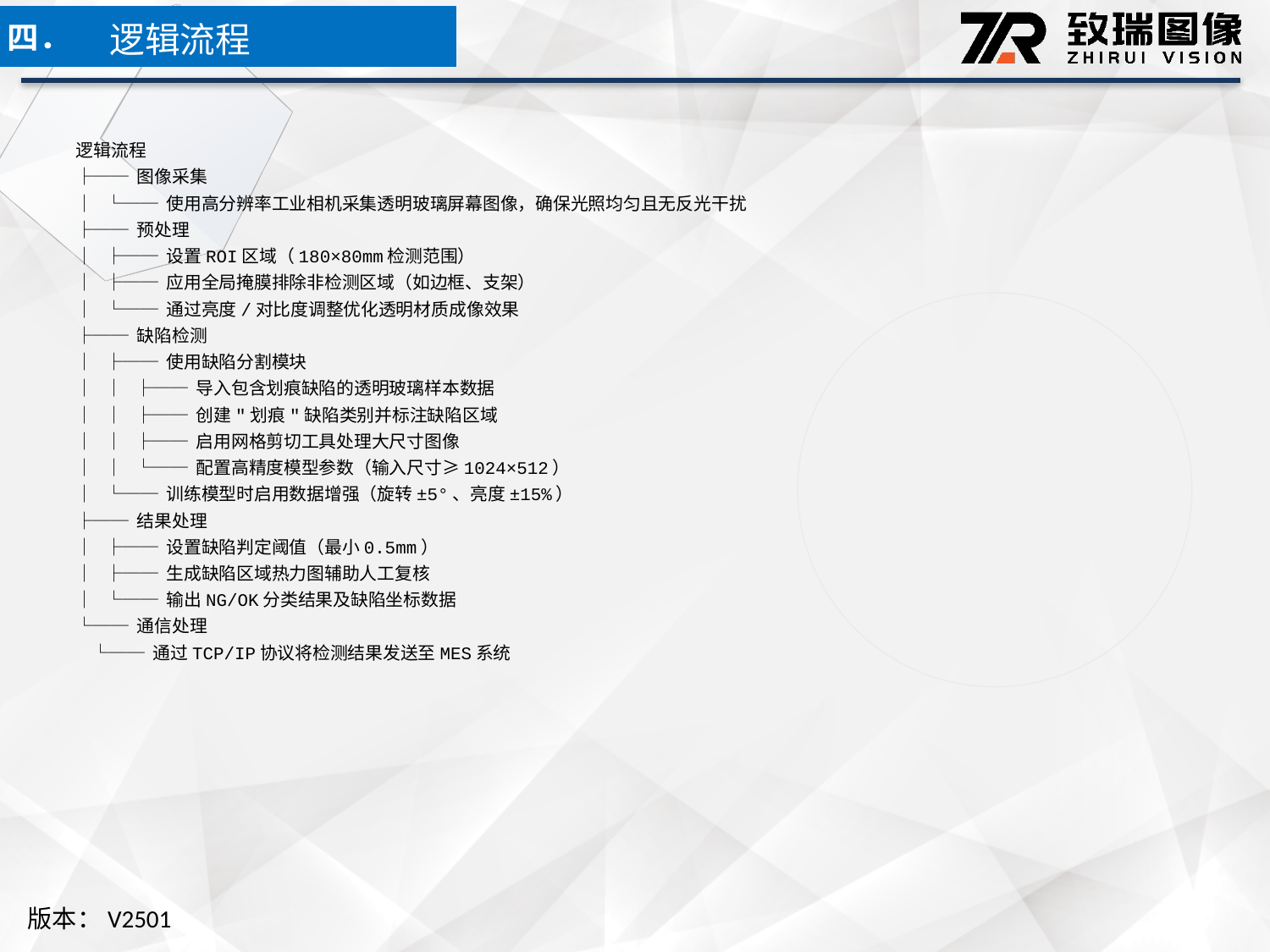

逻辑流程
四．

逻辑流程
├── 图像采集
│   └── 使用高分辨率工业相机采集透明玻璃屏幕图像，确保光照均匀且无反光干扰
├── 预处理
│   ├── 设置ROI区域（180×80mm检测范围）
│   ├── 应用全局掩膜排除非检测区域（如边框、支架）
│   └── 通过亮度/对比度调整优化透明材质成像效果
├── 缺陷检测
│   ├── 使用缺陷分割模块
│   │   ├── 导入包含划痕缺陷的透明玻璃样本数据
│   │   ├── 创建"划痕"缺陷类别并标注缺陷区域
│   │   ├── 启用网格剪切工具处理大尺寸图像
│   │   └── 配置高精度模型参数（输入尺寸≥1024×512）
│   └── 训练模型时启用数据增强（旋转±5°、亮度±15%）
├── 结果处理
│   ├── 设置缺陷判定阈值（最小0.5mm）
│   ├── 生成缺陷区域热力图辅助人工复核
│   └── 输出NG/OK分类结果及缺陷坐标数据
└── 通信处理
    └── 通过TCP/IP协议将检测结果发送至MES系统